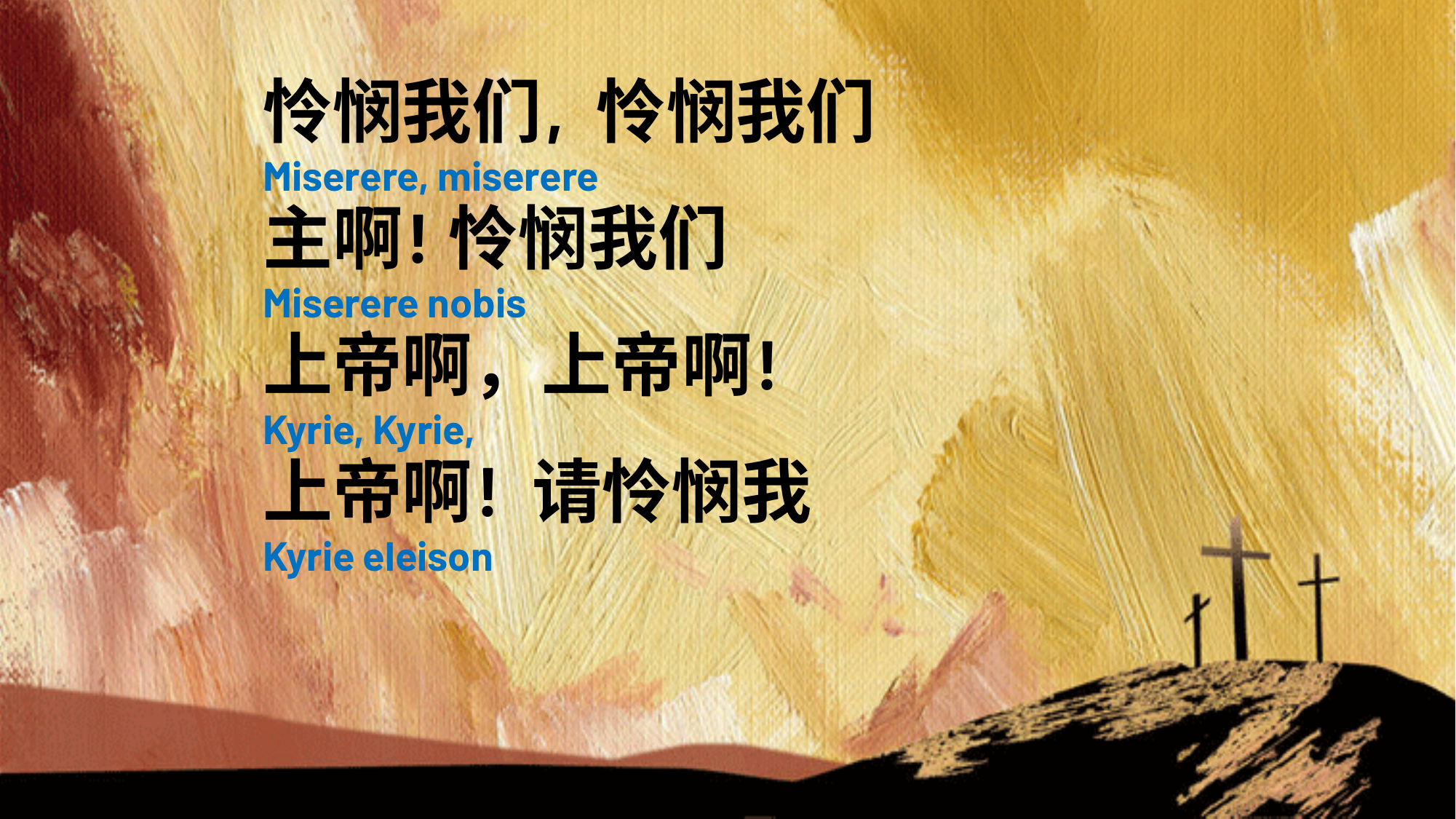

怜悯我们,  怜悯我们
Miserere, miserere
主啊! 怜悯我们
Miserere nobis
上帝啊，上帝啊!
Kyrie, Kyrie,
上帝啊!  请怜悯我
Kyrie eleison